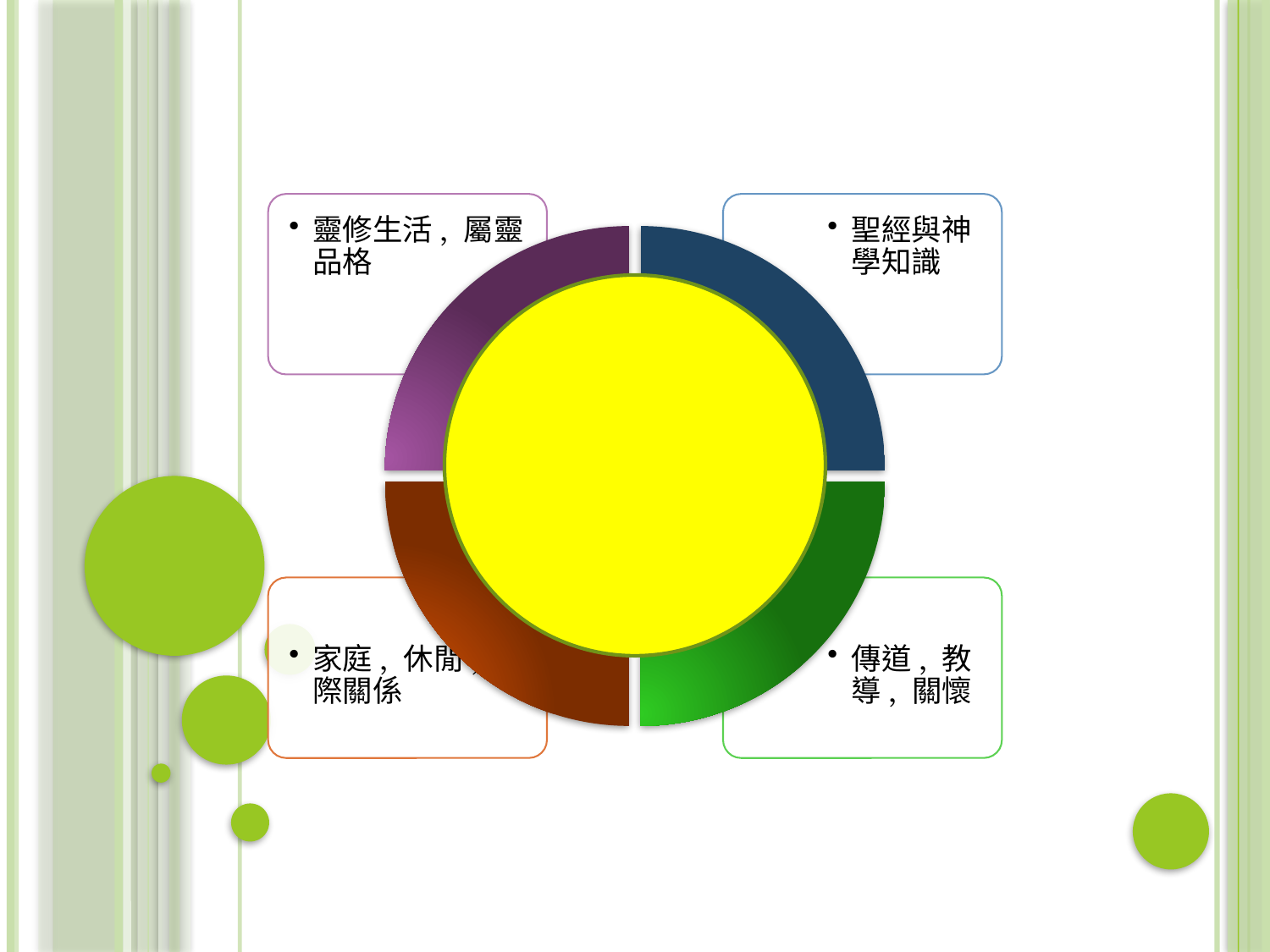

傳道, 教導, 關懷
家庭, 休閒, 人際關係
聖經與神學知識
靈修生活, 屬靈品格
靈命
學識
事奉
生活